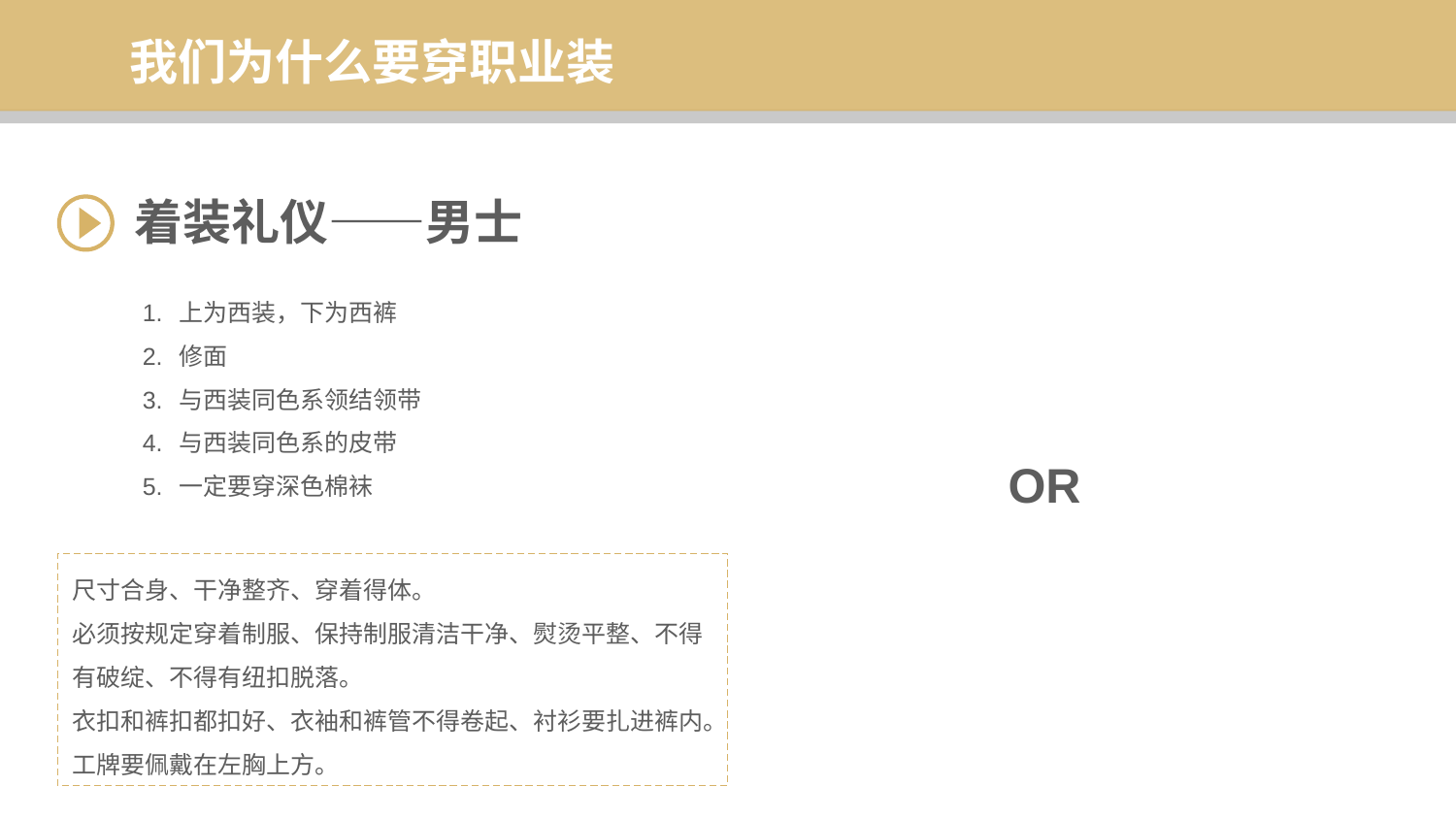

我们为什么要穿职业装
着装礼仪——男士

上为西装，下为西裤
修面
与西装同色系领结领带
与西装同色系的皮带
一定要穿深色棉袜
OR
尺寸合身、干净整齐、穿着得体。
必须按规定穿着制服、保持制服清洁干净、熨烫平整、不得有破绽、不得有纽扣脱落。
衣扣和裤扣都扣好、衣袖和裤管不得卷起、衬衫要扎进裤内。
工牌要佩戴在左胸上方。